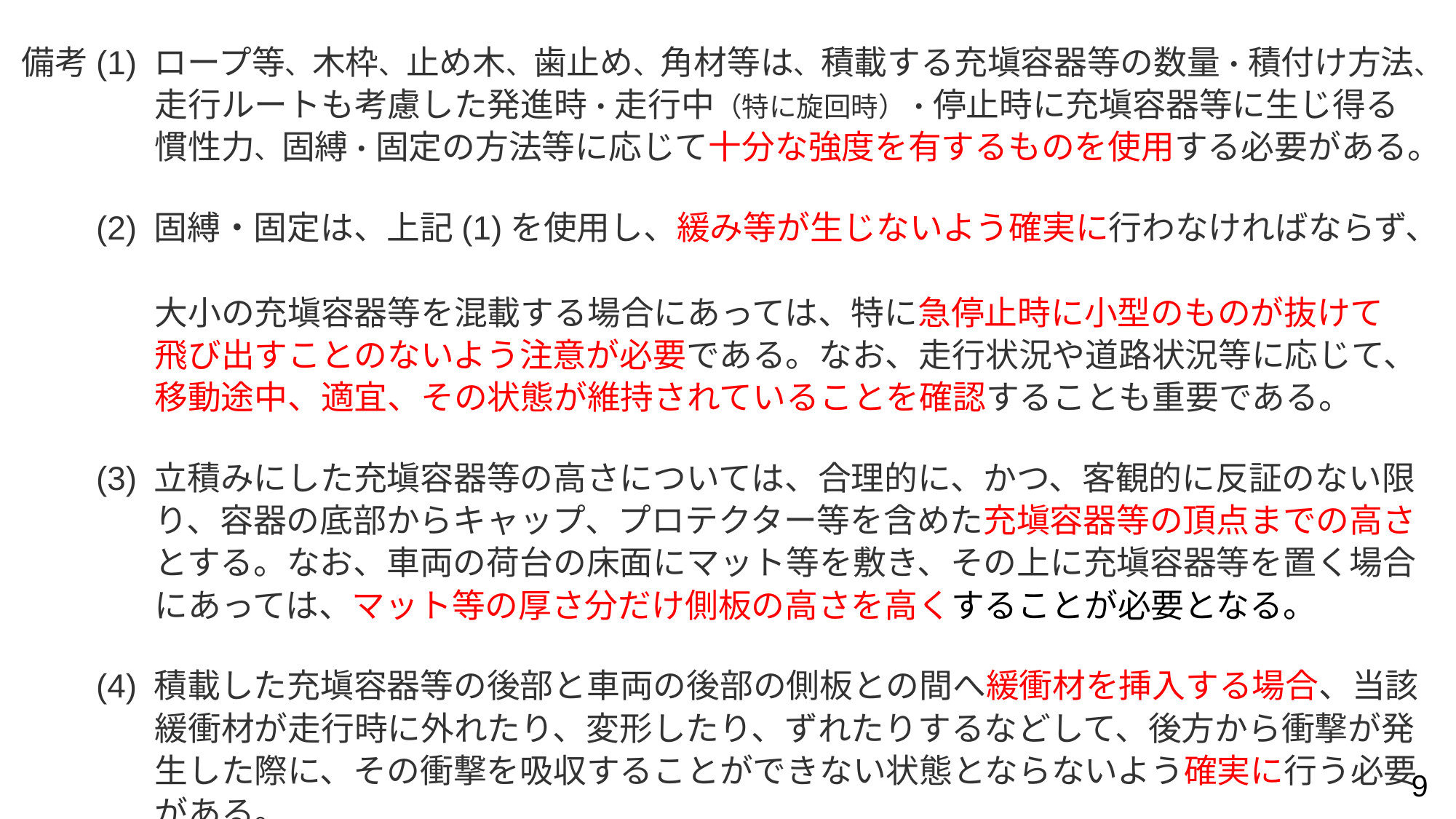

備考(1) ロープ等、木枠、止め木、歯止め、角材等は、積載する充塡容器等の数量・積付け方法、
　　　　走行ルートも考慮した発進時・走行中（特に旋回時）・停止時に充塡容器等に生じ得る
　　　　慣性力、固縛・固定の方法等に応じて十分な強度を有するものを使用する必要がある。

　　(2) 固縛・固定は、上記(1)を使用し、緩み等が生じないよう確実に行わなければならず、
　　　　大小の充塡容器等を混載する場合にあっては、特に急停止時に小型のものが抜けて
　　　　飛び出すことのないよう注意が必要である。なお、走行状況や道路状況等に応じて、
　　　　移動途中、適宜、その状態が維持されていることを確認することも重要である。

　　(3) 立積みにした充塡容器等の高さについては、合理的に、かつ、客観的に反証のない限
　　　　り、容器の底部からキャップ、プロテクター等を含めた充塡容器等の頂点までの高さ
　　　　とする。なお、車両の荷台の床面にマット等を敷き、その上に充塡容器等を置く場合
　　　　にあっては、マット等の厚さ分だけ側板の高さを高くすることが必要となる。

　　(4) 積載した充塡容器等の後部と車両の後部の側板との間へ緩衝材を挿入する場合、当該
　　　　緩衝材が走行時に外れたり、変形したり、ずれたりするなどして、後方から衝撃が発
　　　　生した際に、その衝撃を吸収することができない状態とならないよう確実に行う必要
　　　　がある。
 9